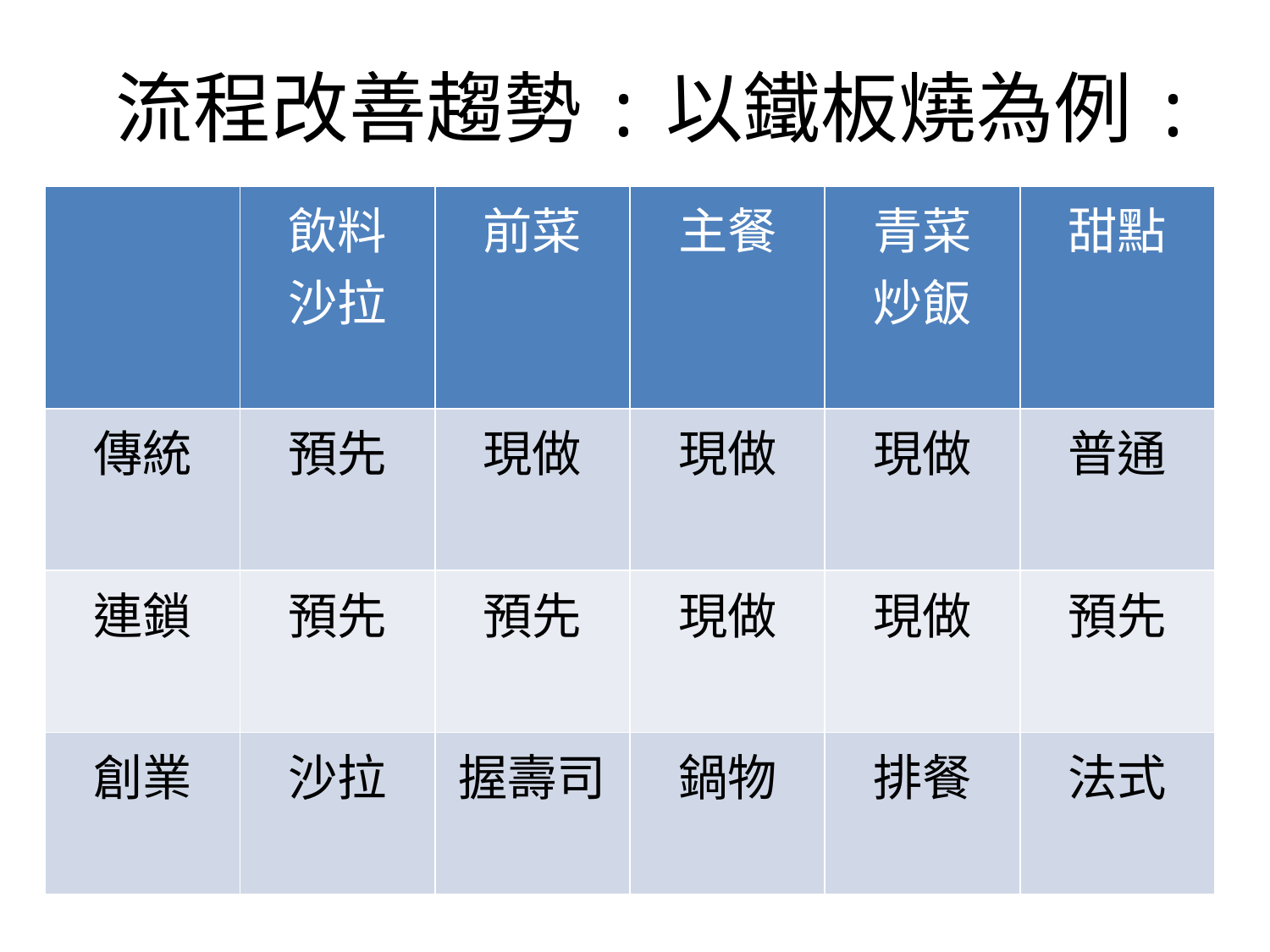

# 流程改善趨勢:以鐵板燒為例:
|  | 飲料 沙拉 | 前菜 | 主餐 | 青菜 炒飯 | 甜點 |
| --- | --- | --- | --- | --- | --- |
| 傳統 | 預先 | 現做 | 現做 | 現做 | 普通 |
| 連鎖 | 預先 | 預先 | 現做 | 現做 | 預先 |
| 創業 | 沙拉 | 握壽司 | 鍋物 | 排餐 | 法式 |